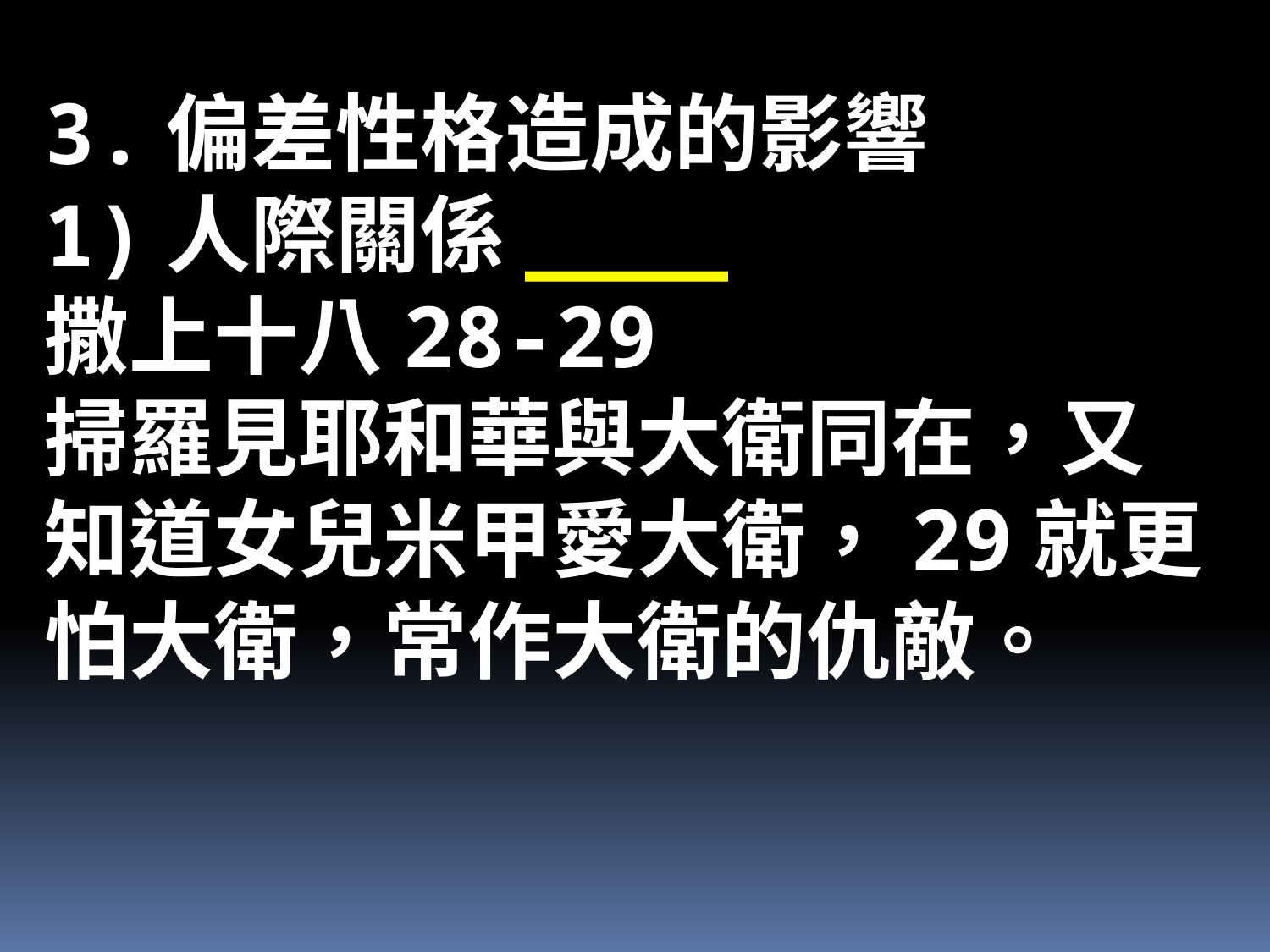

3.偏差性格造成的影響
1)人際關係____
撒上十八28-29
掃羅見耶和華與大衛同在，又知道女兒米甲愛大衛，29就更怕大衛，常作大衛的仇敵。